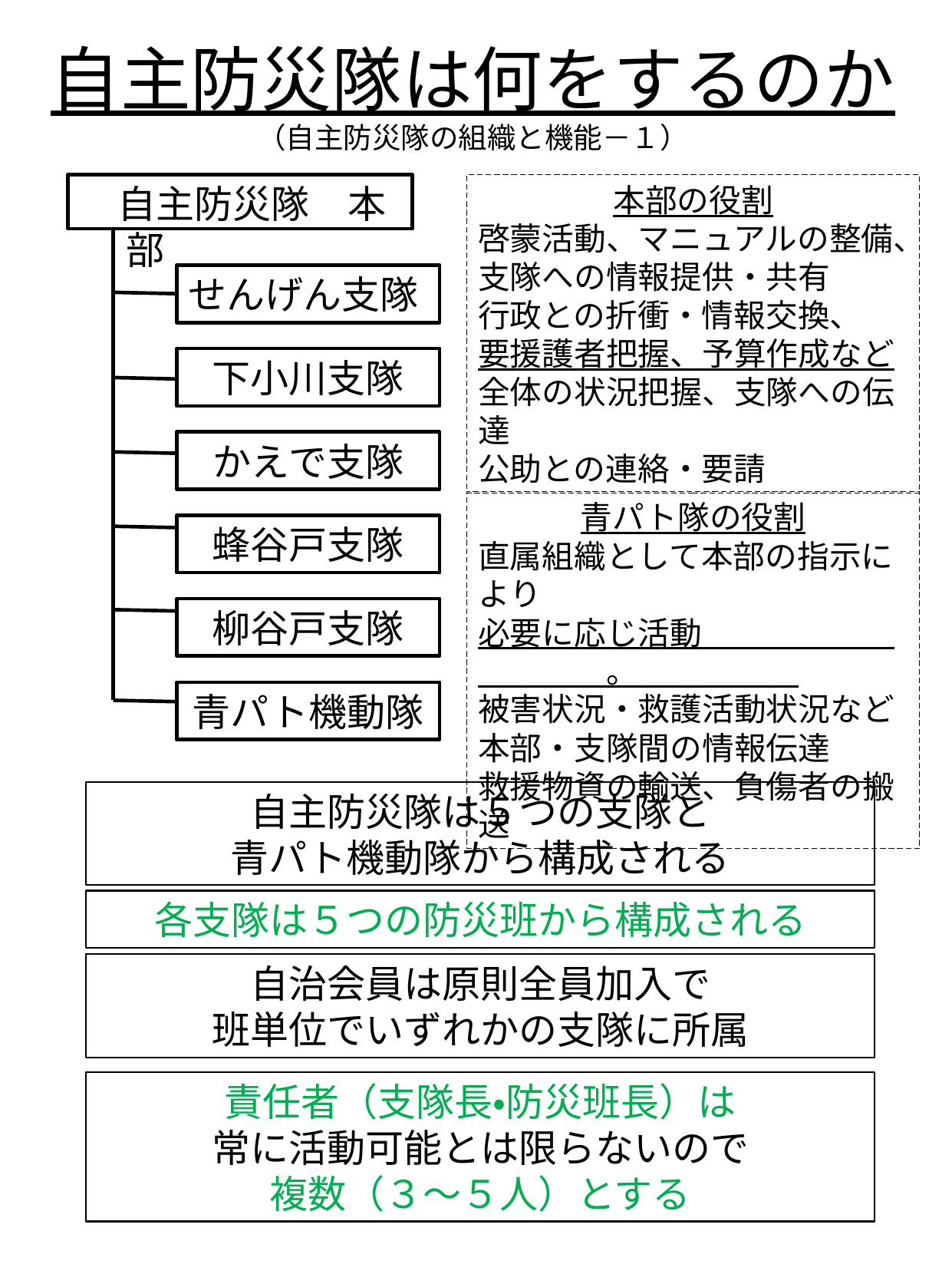

自主防災隊は何をするのか
（自主防災隊の組織と機能－１）
　自主防災隊　本部
本部の役割
啓蒙活動、マニュアルの整備、
支隊への情報提供・共有
行政との折衝・情報交換、
要援護者把握、予算作成など
全体の状況把握、支隊への伝達
公助との連絡・要請
せんげん支隊
下小川支隊
かえで支隊
青パト隊の役割
直属組織として本部の指示により
必要に応じ活動　　　　　　　　　　。
被害状況・救護活動状況など
本部・支隊間の情報伝達
救援物資の輸送、負傷者の搬送
蜂谷戸支隊
柳谷戸支隊
青パト機動隊
自主防災隊は５つの支隊と
青パト機動隊から構成される
各支隊は５つの防災班から構成される
自治会員は原則全員加入で
班単位でいずれかの支隊に所属
責任者（支隊長・防災班長）は
常に活動可能とは限らないので
複数（３～５人）とする